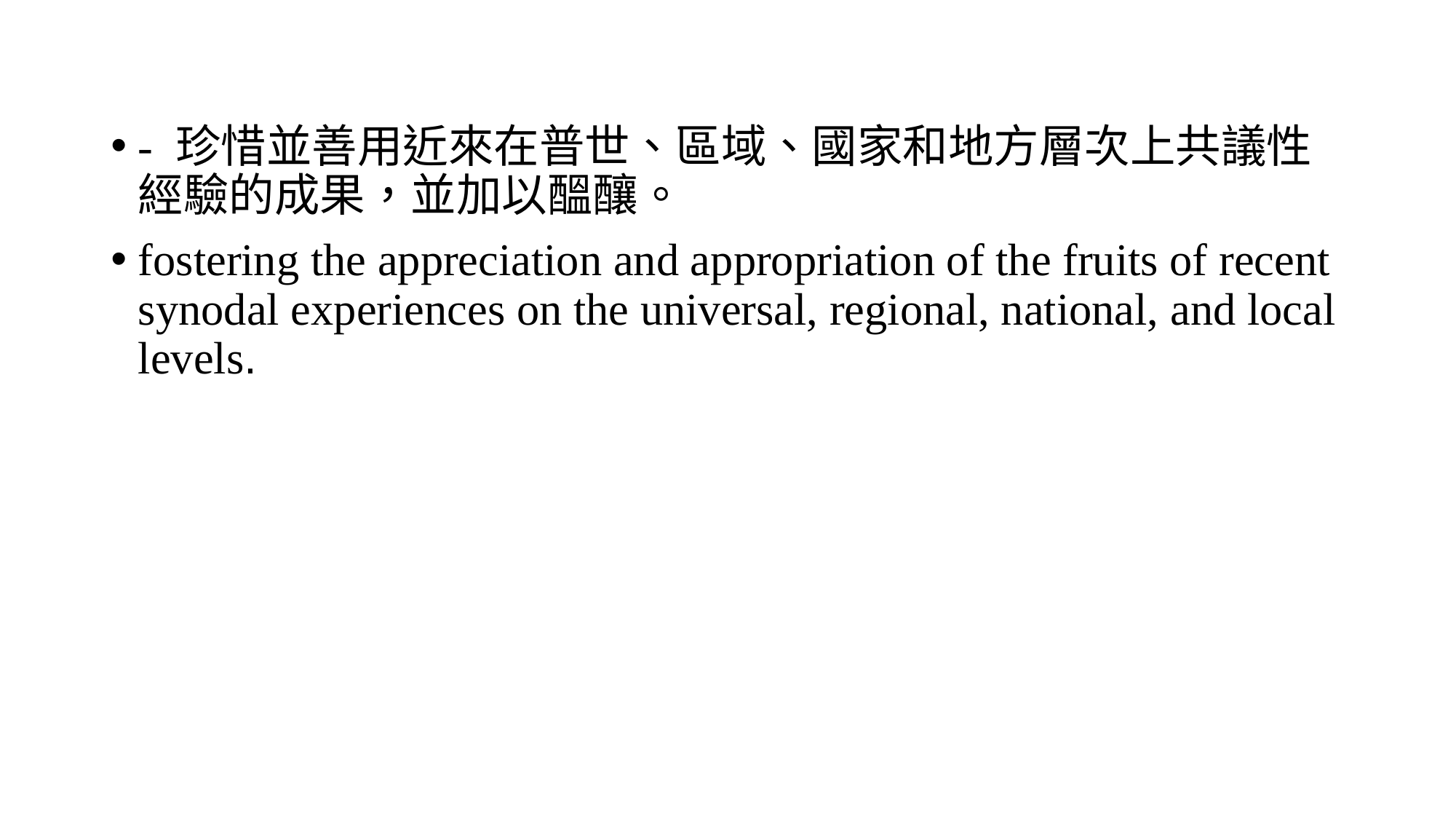

- 珍惜並善用近來在普世、區域、國家和地方層次上共議性經驗的成果，並加以醞釀。
fostering the appreciation and appropriation of the fruits of recent synodal experiences on the universal, regional, national, and local levels.